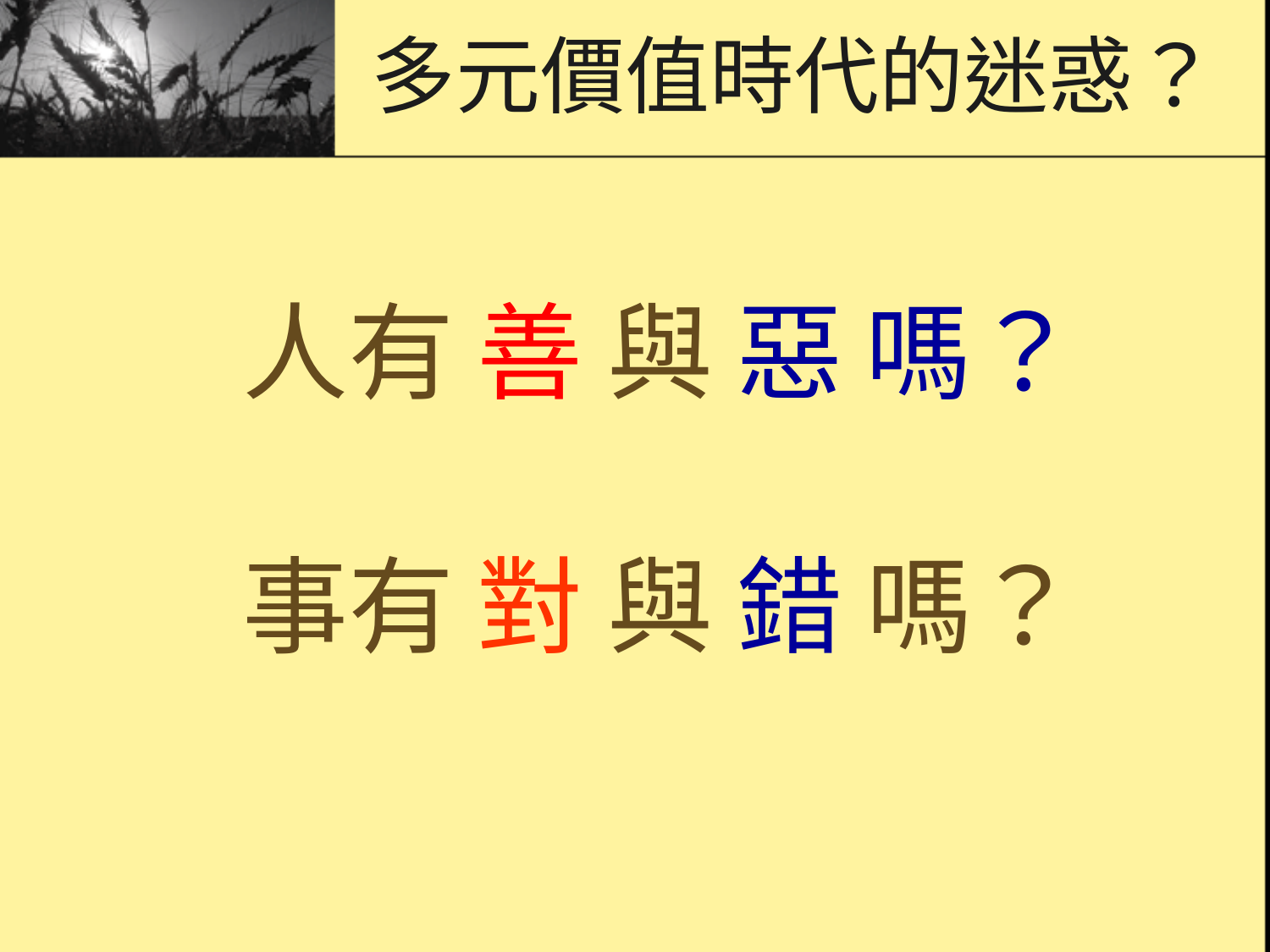

多元價值時代的迷惑？
# 人有 善 與 惡 嗎？ 事有 對 與 錯 嗎？